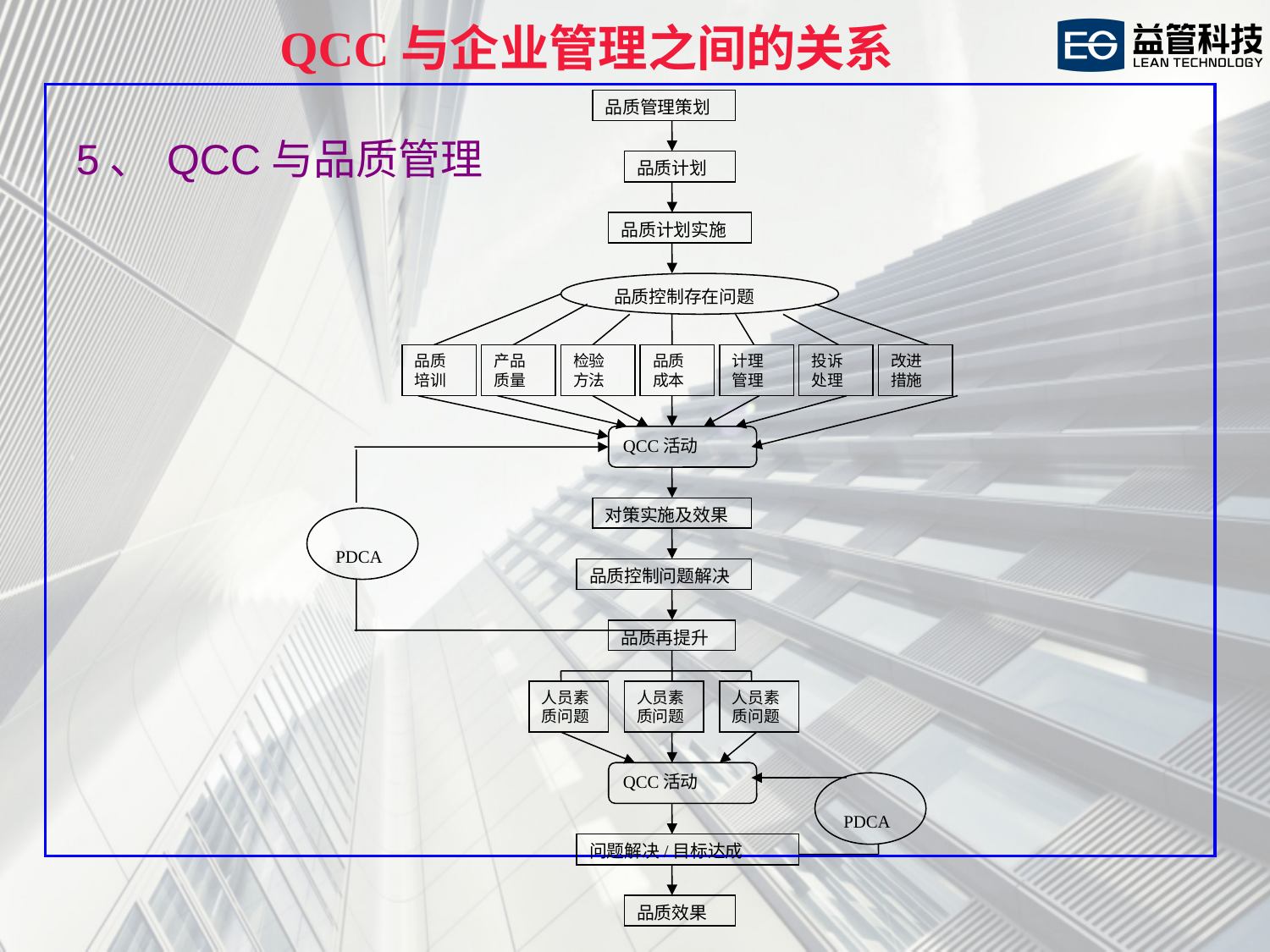

QCC与企业管理之间的关系

品质管理策划

5、 QCC与品质管理
品质计划

品质计划实施

品质控制存在问题

品质
培训
产品
质量
检验
方法
品质
成本
计理
管理
投诉
处理
改进
措施

QCC活动

对策实施及效果
PDCA

品质控制问题解决

品质再提升

人员素
质问题
人员素
质问题
人员素
质问题

QCC活动
PDCA

问题解决/目标达成

品质效果